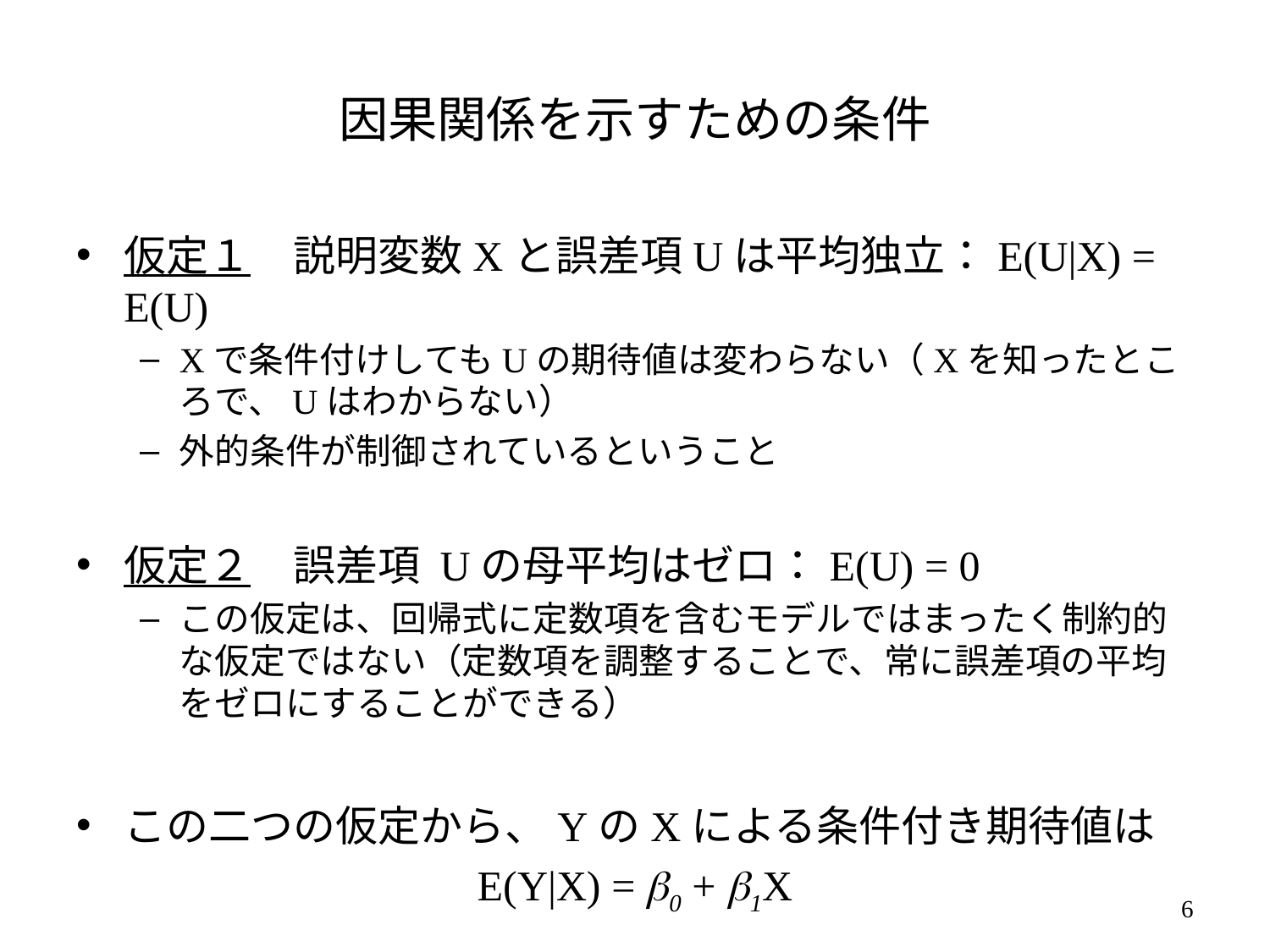

# 因果関係を示すための条件
仮定１　説明変数Xと誤差項Uは平均独立：E(U|X) = E(U)
Xで条件付けしてもUの期待値は変わらない（Xを知ったところで、Uはわからない）
外的条件が制御されているということ

仮定２　誤差項 Uの母平均はゼロ：E(U) = 0
この仮定は、回帰式に定数項を含むモデルではまったく制約的な仮定ではない（定数項を調整することで、常に誤差項の平均をゼロにすることができる）

この二つの仮定から、YのXによる条件付き期待値は
E(Y|X) = β0 + β1X
6